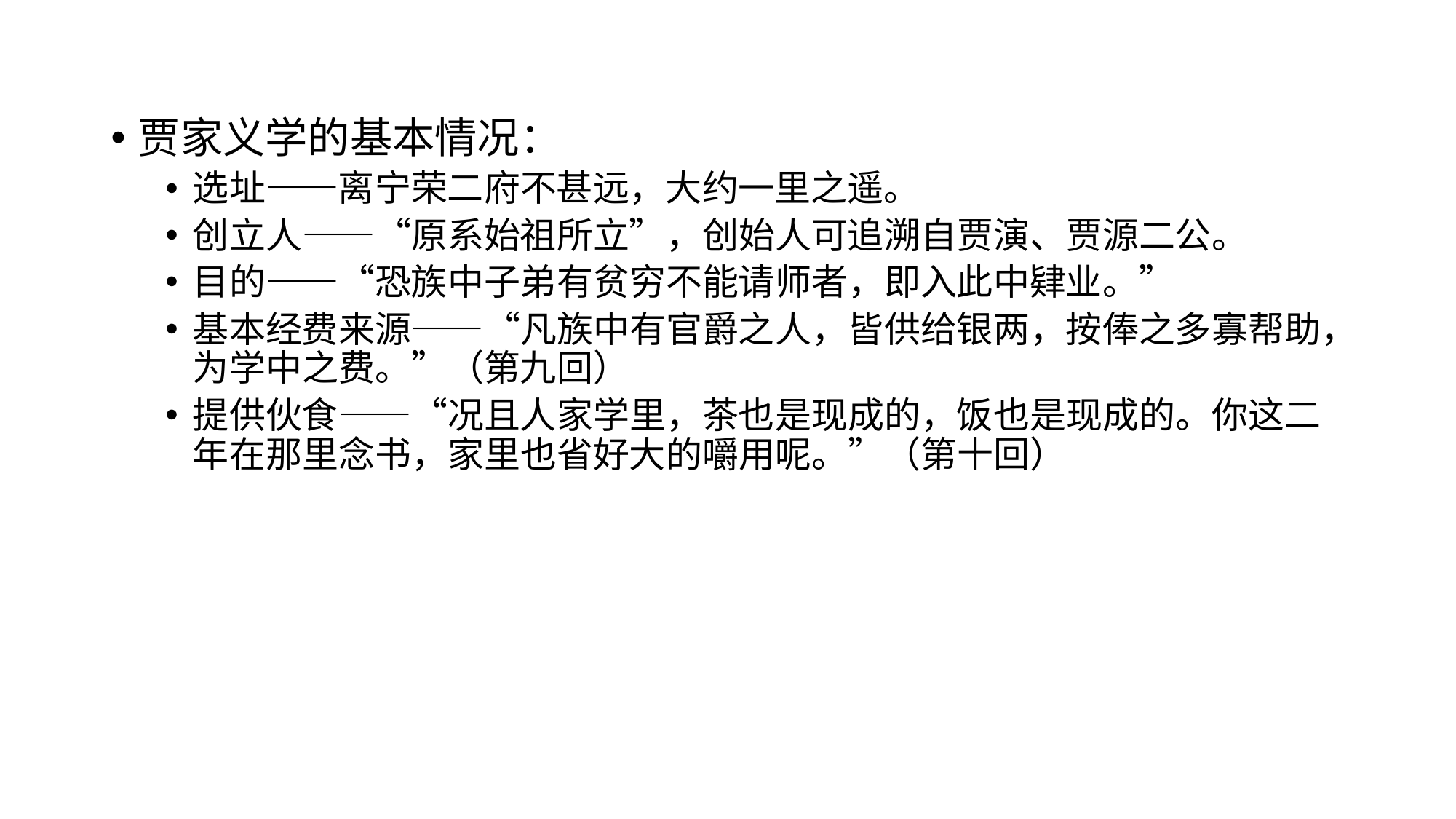

贾家义学的基本情况：
选址——离宁荣二府不甚远，大约一里之遥。
创立人——“原系始祖所立”，创始人可追溯自贾演、贾源二公。
目的——“恐族中子弟有贫穷不能请师者，即入此中肄业。”
基本经费来源——“凡族中有官爵之人，皆供给银两，按俸之多寡帮助，为学中之费。”（第九回）
提供伙食——“况且人家学里，茶也是现成的，饭也是现成的。你这二年在那里念书，家里也省好大的嚼用呢。”（第十回）